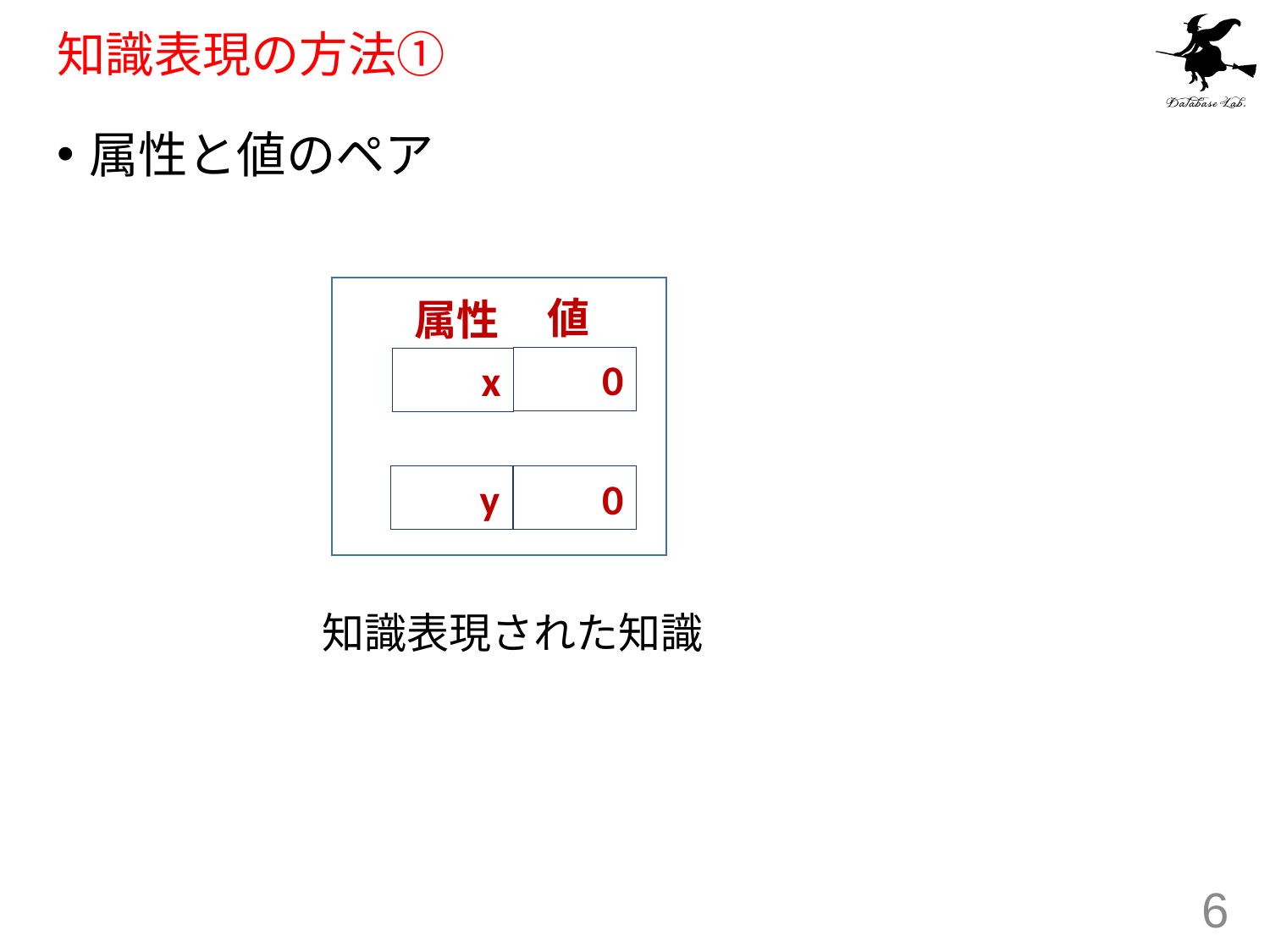

# 知識表現の方法①
属性と値のペア

値
属性
        0
        x
        y
        0
知識表現された知識
6